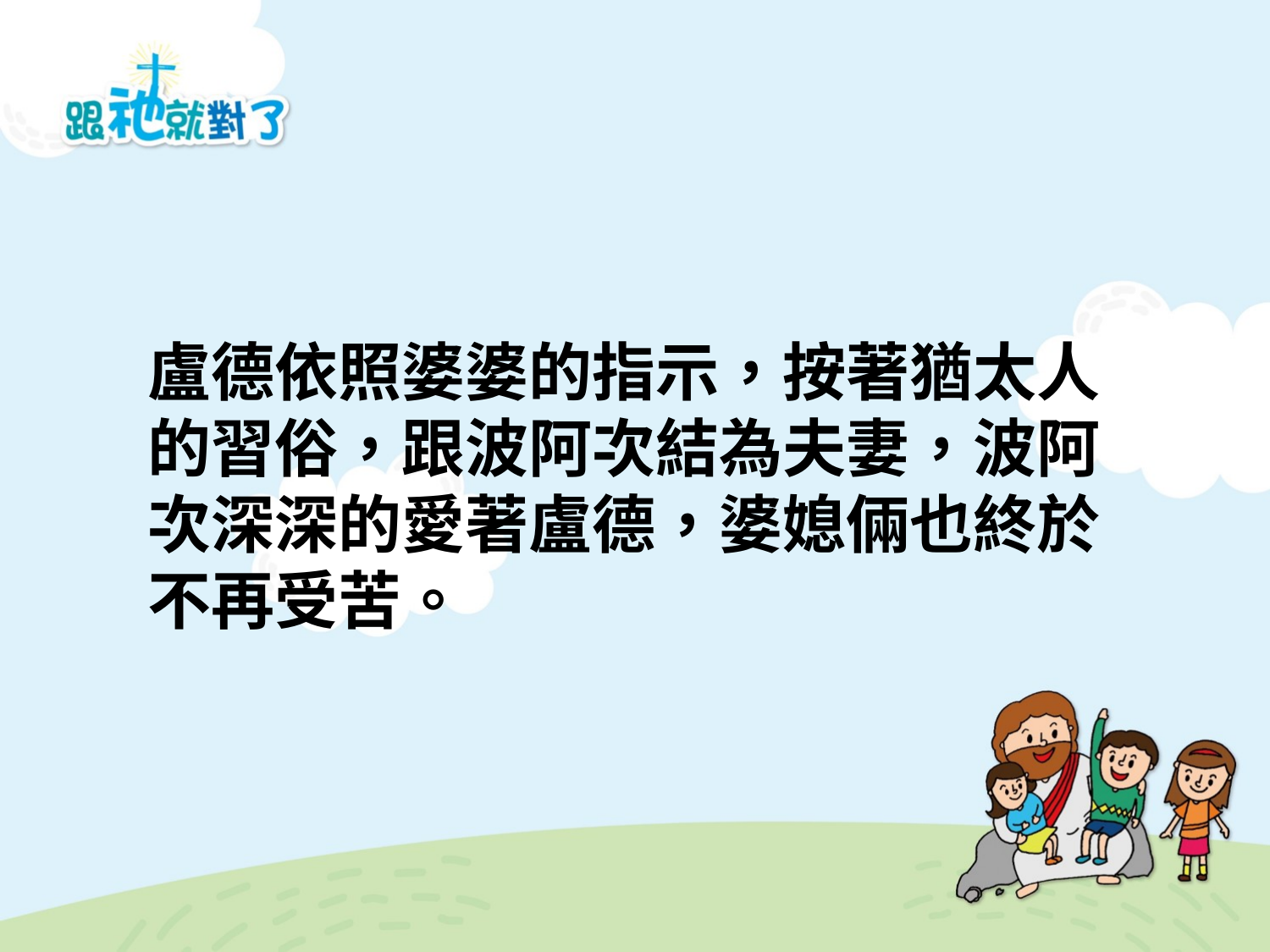

盧德依照婆婆的指示，按著猶太人的習俗，跟波阿次結為夫妻，波阿次深深的愛著盧德，婆媳倆也終於不再受苦。